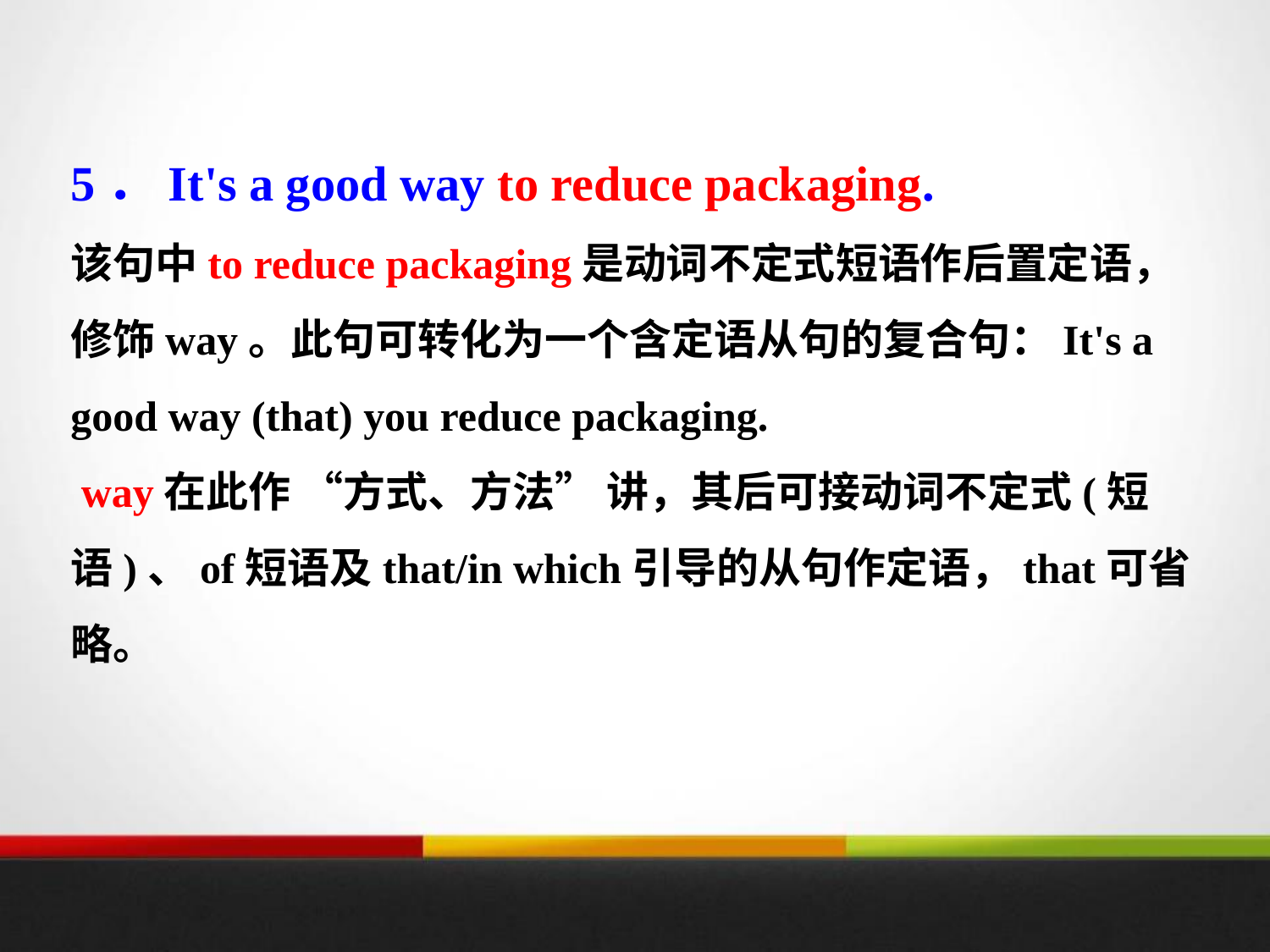

5．It's a good way to reduce packaging.
该句中to reduce packaging是动词不定式短语作后置定语，修饰way。此句可转化为一个含定语从句的复合句：It's a good way (that) you reduce packaging.
 way在此作 “方式、方法” 讲，其后可接动词不定式(短语)、of短语及that/in which引导的从句作定语，that可省略。